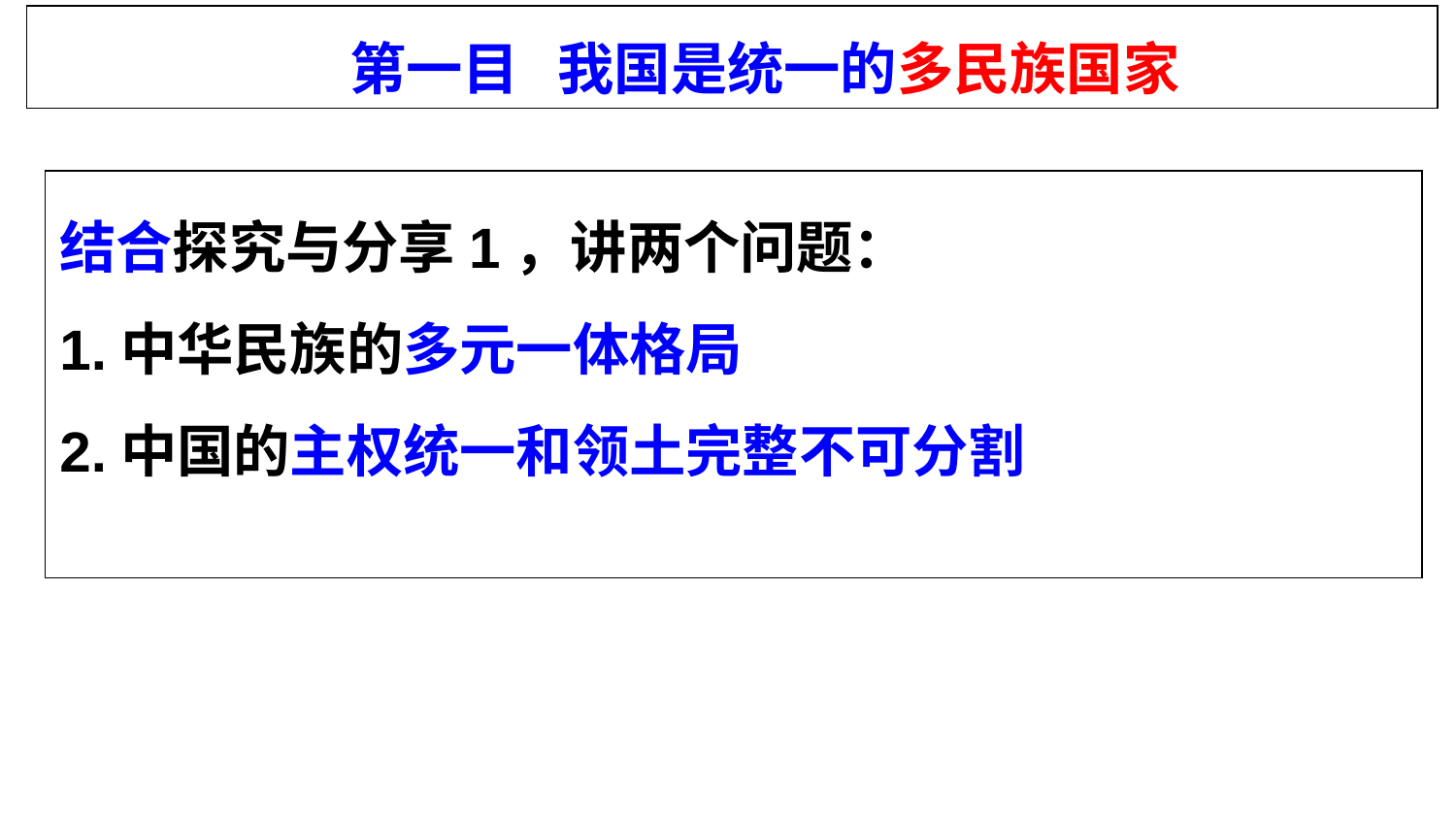

第一目   我国是统一的多民族国家
结合探究与分享1，讲两个问题：
1.中华民族的多元一体格局
2.中国的主权统一和领土完整不可分割